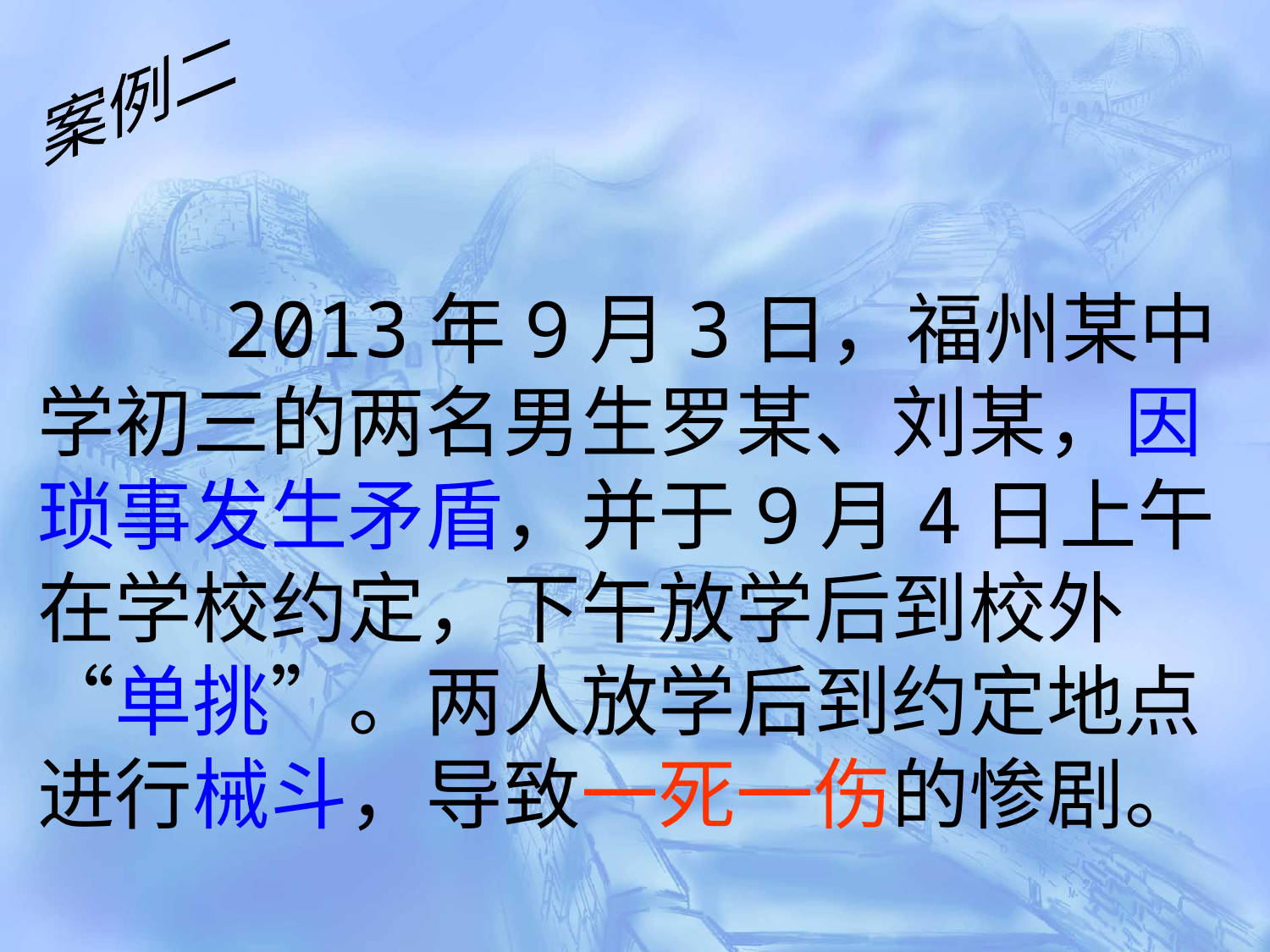

案例二
    2013年9月3日，福州某中学初三的两名男生罗某、刘某，因琐事发生矛盾，并于9月4日上午在学校约定，下午放学后到校外“单挑”。两人放学后到约定地点进行械斗，导致一死一伤的惨剧。